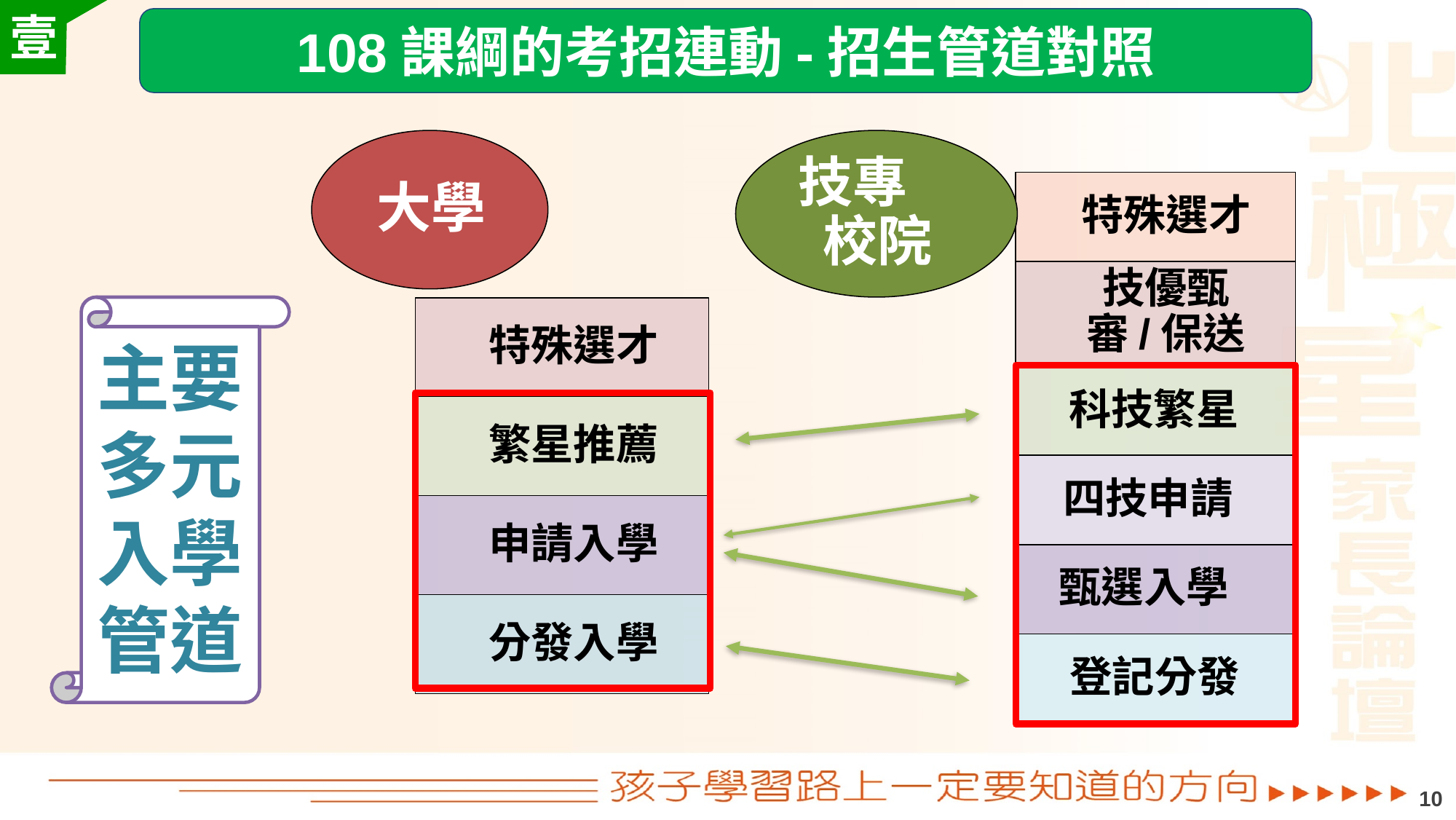

108課綱的考招連動-招生管道對照

技專
校院
大學

特殊選才

技優甄審/保送

特殊選才

科技繁星

繁星推薦

四技申請

申請入學

甄選入學

分發入學

登記分發
主要多元
入學
管道

10